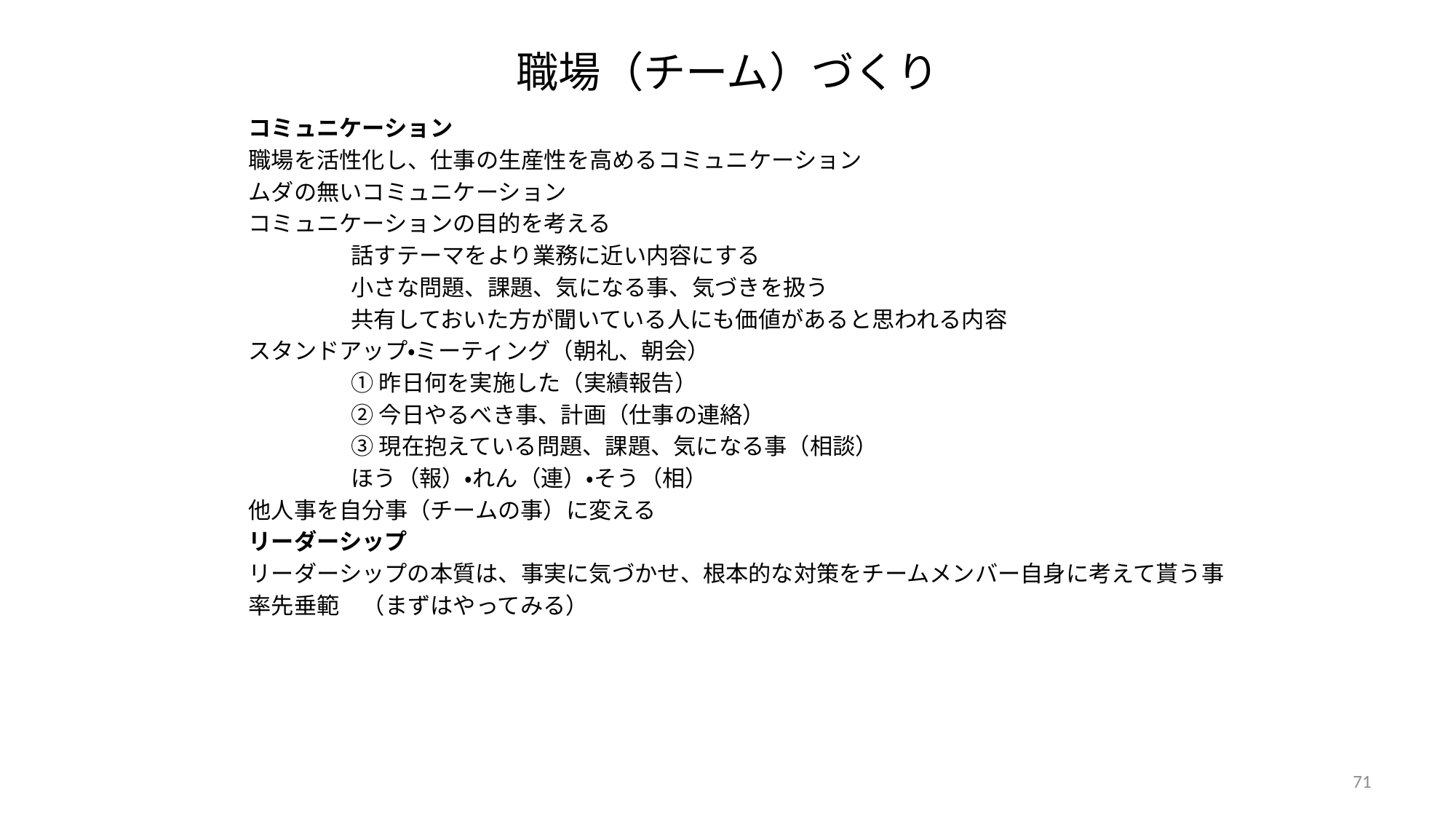

# 職場（チーム）づくり
コミュニケーション
職場を活性化し、仕事の生産性を高めるコミュニケーション
ムダの無いコミュニケーション
コミュニケーションの目的を考える
	話すテーマをより業務に近い内容にする
	小さな問題、課題、気になる事、気づきを扱う
	共有しておいた方が聞いている人にも価値があると思われる内容
スタンドアップ・ミーティング（朝礼、朝会）
	①昨日何を実施した（実績報告）
	②今日やるべき事、計画（仕事の連絡）
	③現在抱えている問題、課題、気になる事（相談）
	ほう（報）・れん（連）・そう（相）
他人事を自分事（チームの事）に変える
リーダーシップ
リーダーシップの本質は、事実に気づかせ、根本的な対策をチームメンバー自身に考えて貰う事
率先垂範　（まずはやってみる）

71